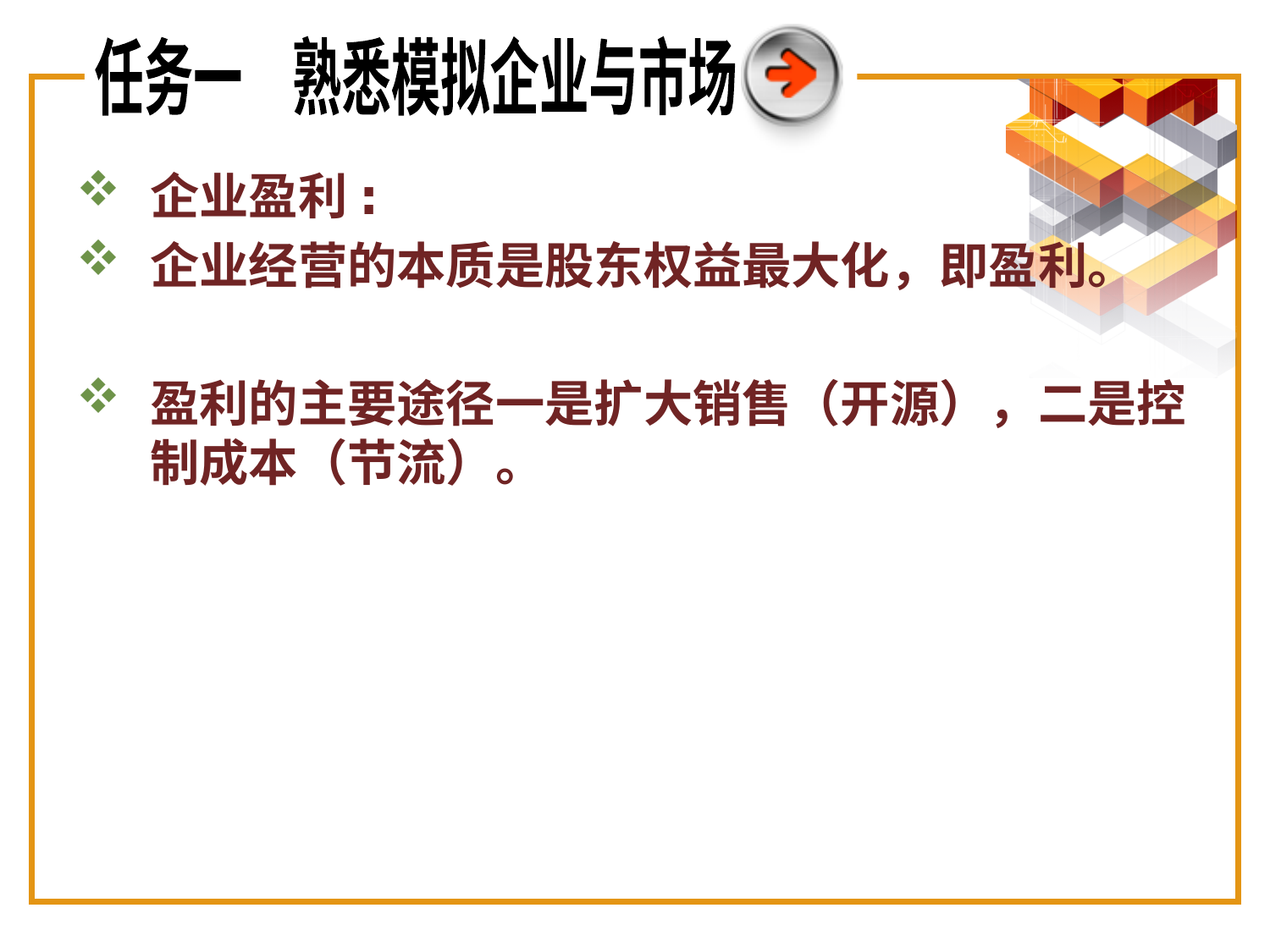

任务一　熟悉模拟企业与市场
企业盈利:
企业经营的本质是股东权益最大化，即盈利。

盈利的主要途径一是扩大销售（开源），二是控制成本（节流）。